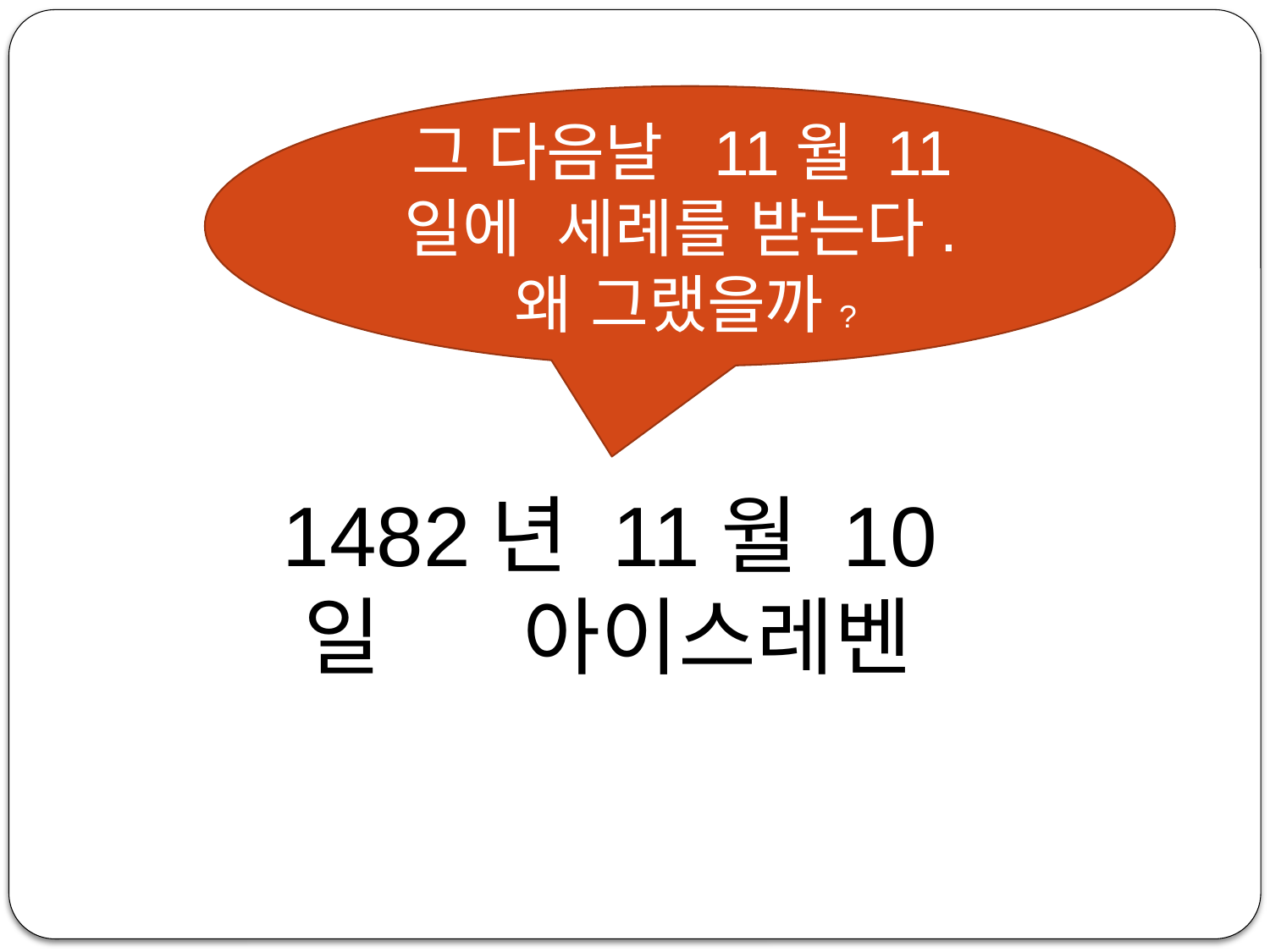

그 다음날  11월 11일에  세례를 받는다.
왜 그랬을까?
1482년 11월 10일      아이스레벤